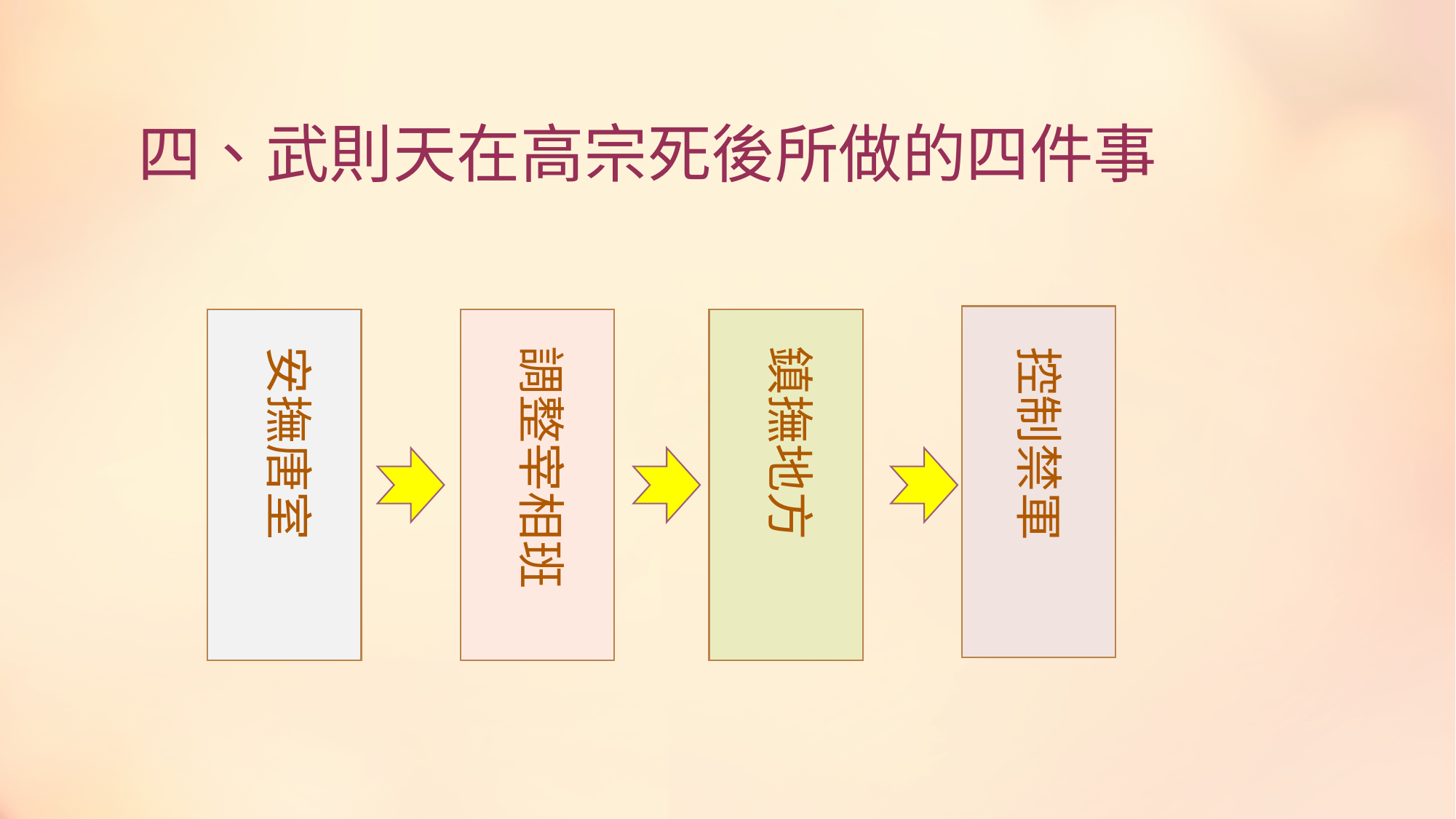

# 四、武則天在高宗死後所做的四件事

安撫唐室
調整宰相班
鎮撫地方
控制禁軍